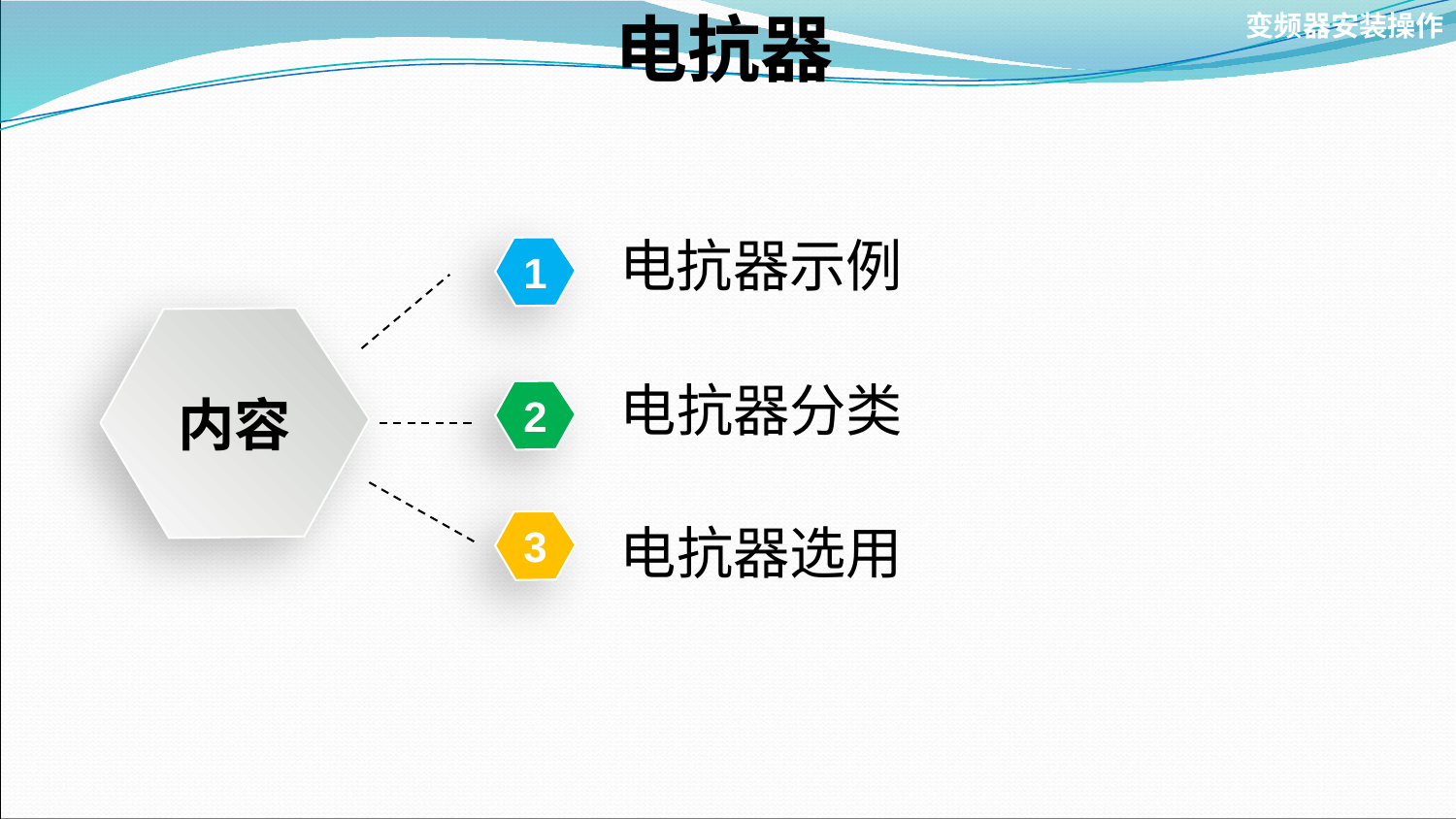

# 电抗器
变频器安装操作
电抗器示例
1
内容
电抗器分类
2
电抗器选用
3
2